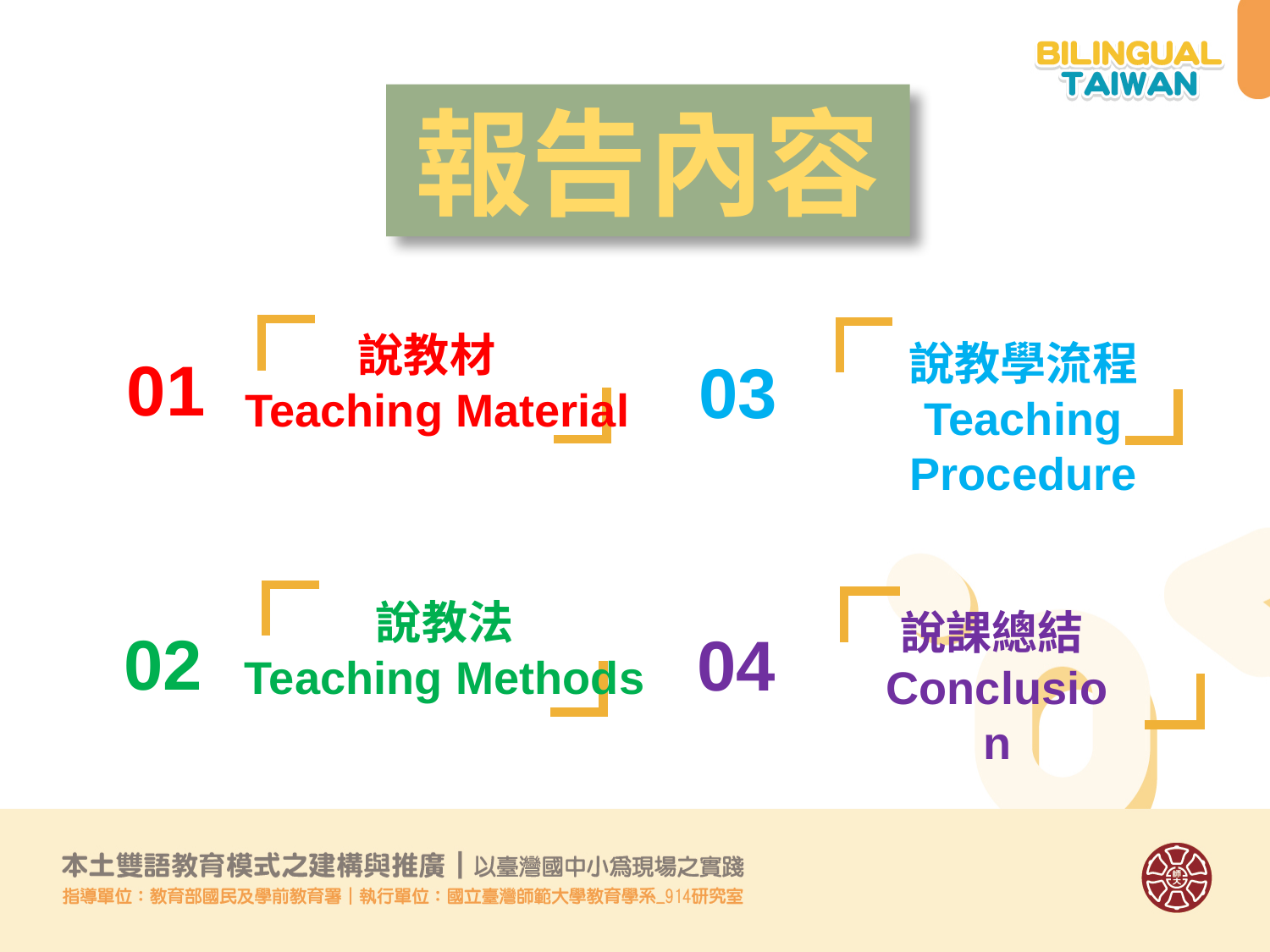

報告內容

01
說教材
Teaching Material

說教法
Teaching Methods
03
說教學流程
Teaching Procedure

04

02
說課總結
Conclusion